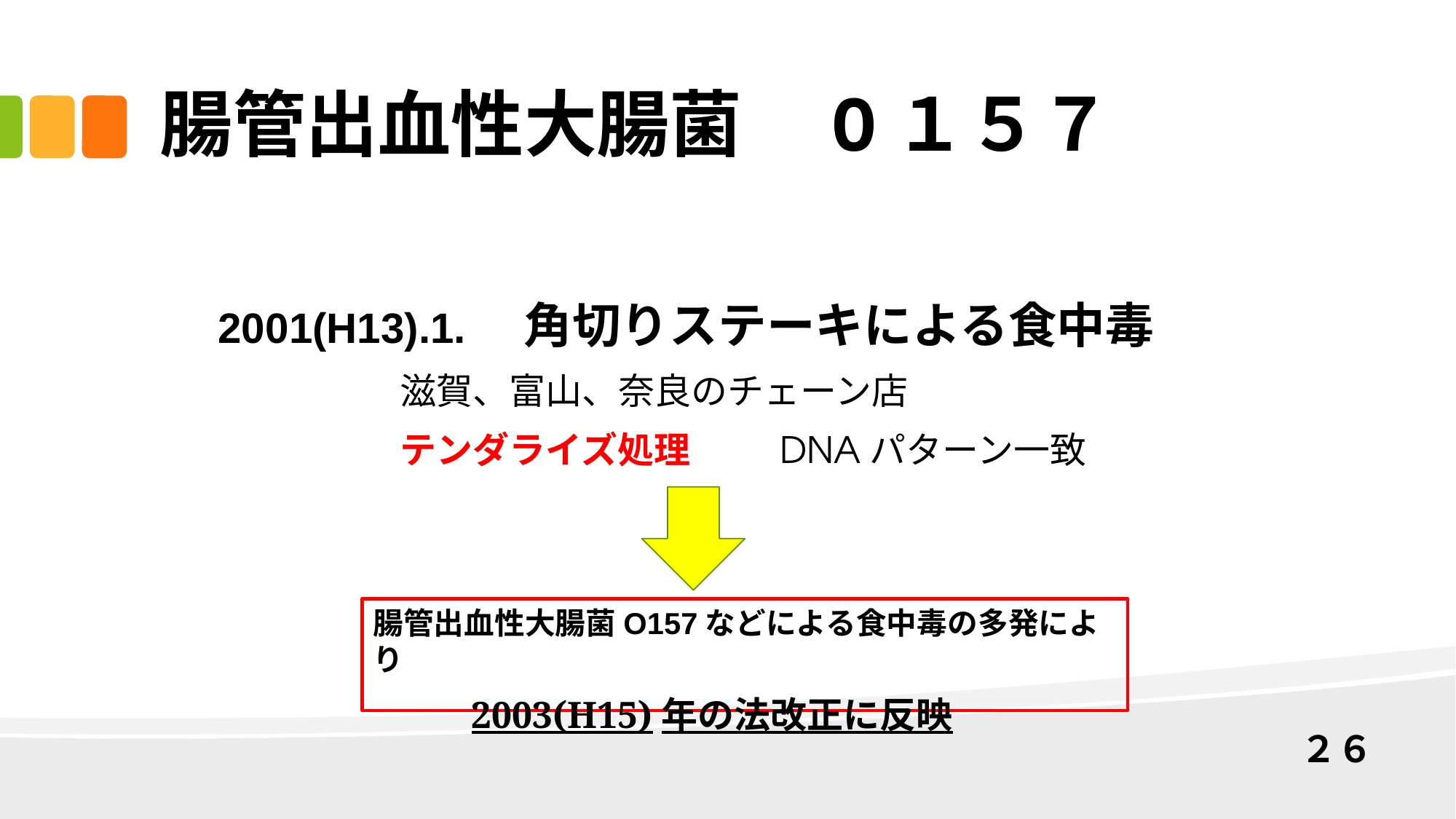

# 腸管出血性大腸菌　O１５７
2001(H13).1.    角切りステーキによる食中毒
　　　　　滋賀、富山、奈良のチェーン店
　　　　　テンダライズ処理　　 DNAパターン一致

腸管出血性大腸菌O157などによる食中毒の多発により
　　　2003(H15)年の法改正に反映

２６